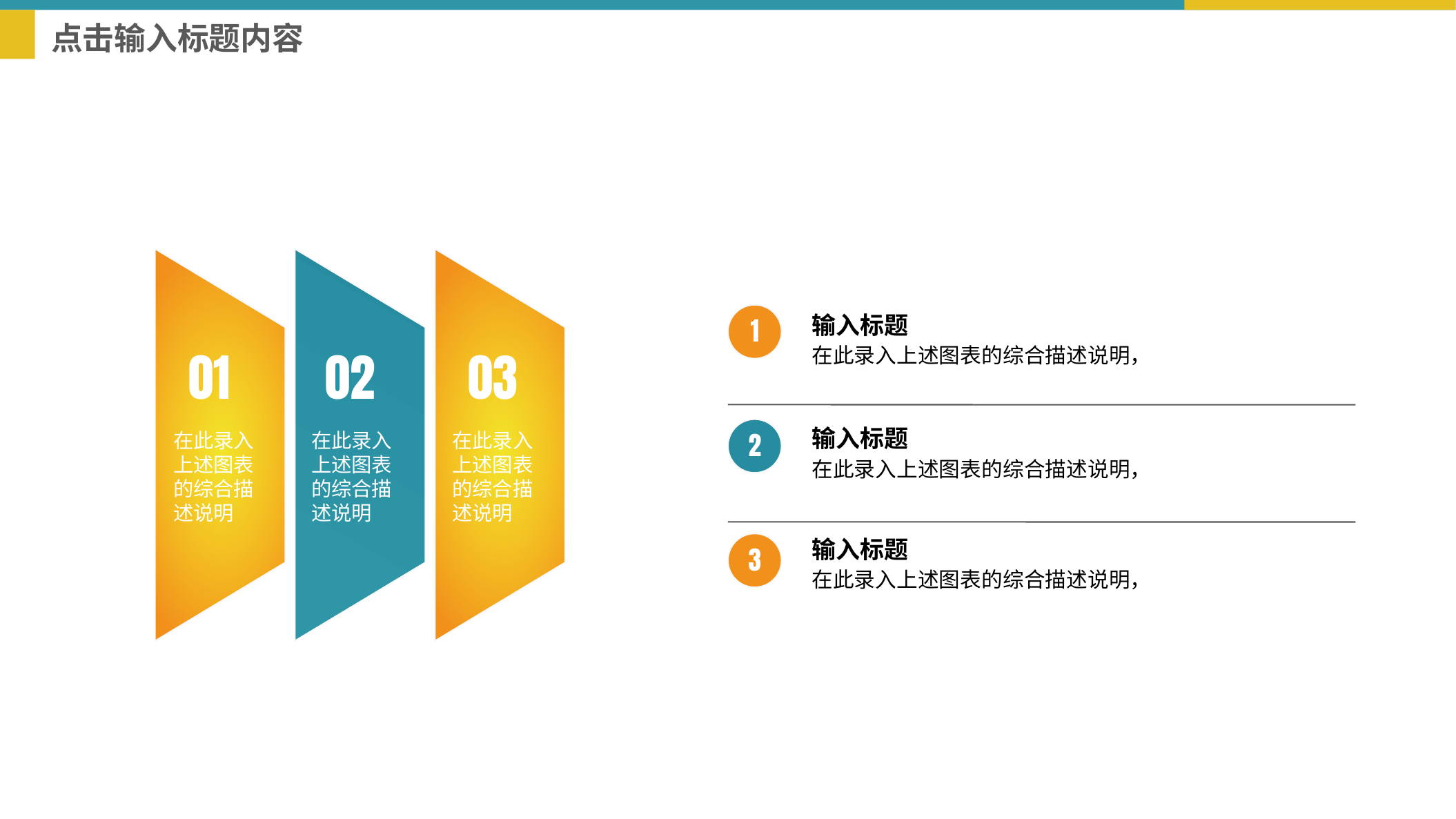

点击输入标题内容

1
输入标题
在此录入上述图表的综合描述说明，
01
02
03

输入标题
2
在此录入上述图表的综合描述说明
在此录入上述图表的综合描述说明
在此录入上述图表的综合描述说明
在此录入上述图表的综合描述说明，

输入标题
3
在此录入上述图表的综合描述说明，